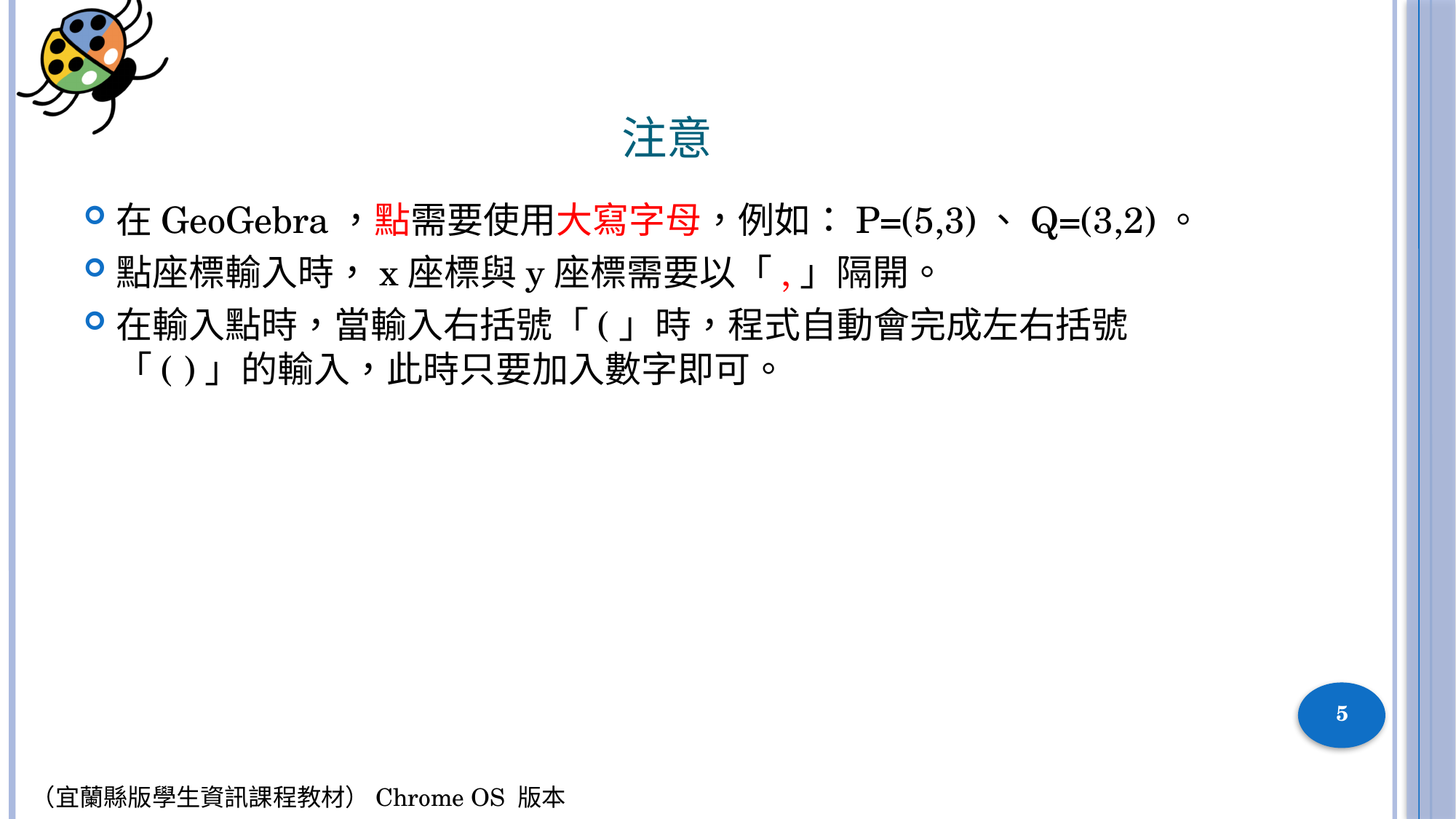

# 注意
在GeoGebra，點需要使用大寫字母，例如：P=(5,3)、Q=(3,2)。
點座標輸入時，x座標與y座標需要以「,」隔開。
在輸入點時，當輸入右括號「(」時，程式自動會完成左右括號「( )」的輸入，此時只要加入數字即可。
5